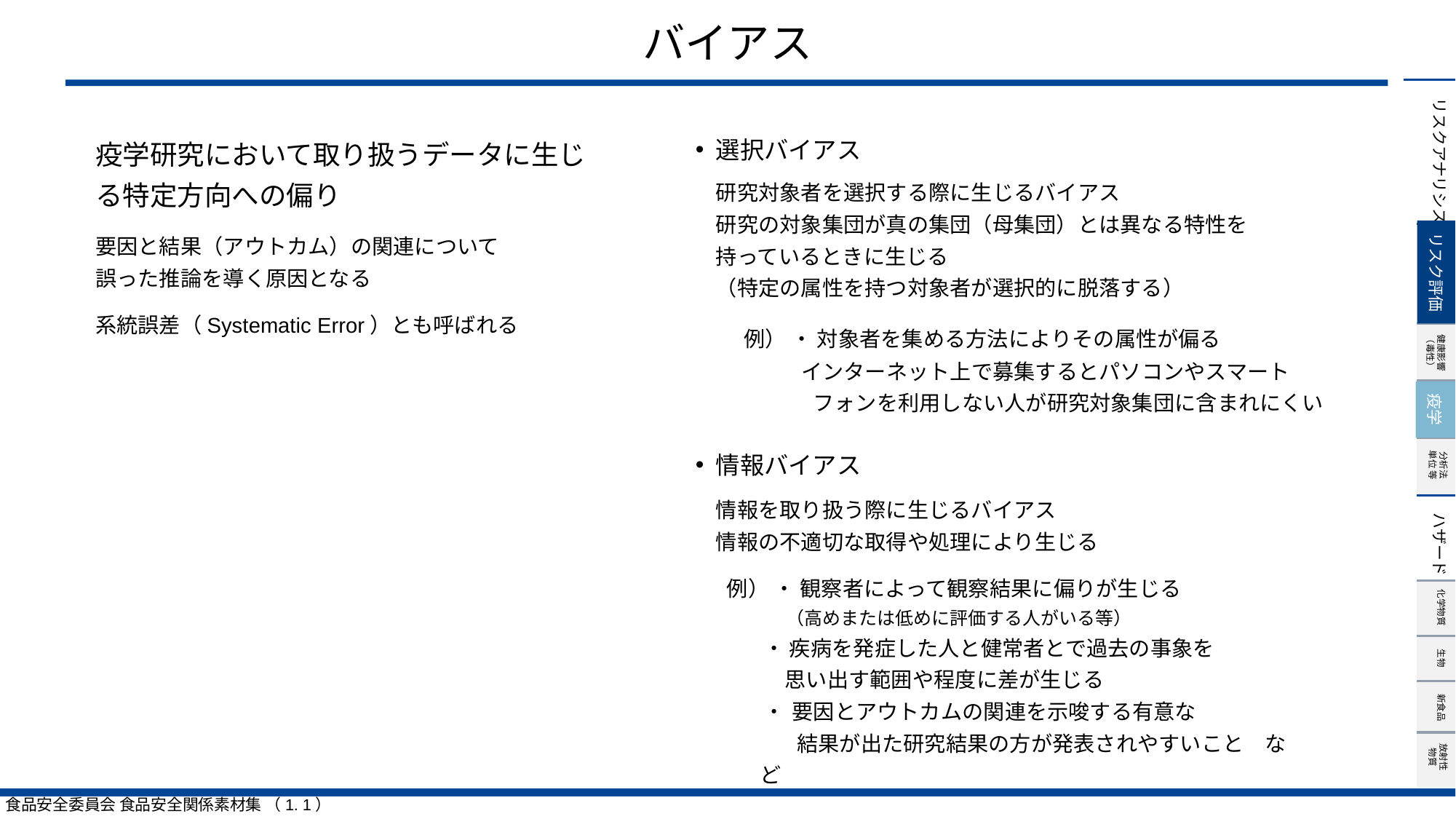

# バイアス
選択バイアス
研究対象者を選択する際に生じるバイアス
研究の対象集団が真の集団（母集団）とは異なる特性を
持っているときに生じる
（特定の属性を持つ対象者が選択的に脱落する）
　　例） ・ 対象者を集める方法によりその属性が偏る
　  インターネット上で募集するとパソコンやスマート
　　フォンを利用しない人が研究対象集団に含まれにくい
疫学研究において取り扱うデータに生じる特定方向への偏り
要因と結果（アウトカム）の関連について
誤った推論を導く原因となる
系統誤差（Systematic Error）とも呼ばれる

リスク評価
疫学
情報バイアス
情報を取り扱う際に生じるバイアス
情報の不適切な取得や処理により生じる
例） ・ 観察者によって観察結果に偏りが生じる
　  （高めまたは低めに評価する人がいる等）
 ・ 疾病を発症した人と健常者とで過去の事象を
　  思い出す範囲や程度に差が生じる
 ・  要因とアウトカムの関連を示唆する有意な
　　 結果が出た研究結果の方が発表されやすいこと　など